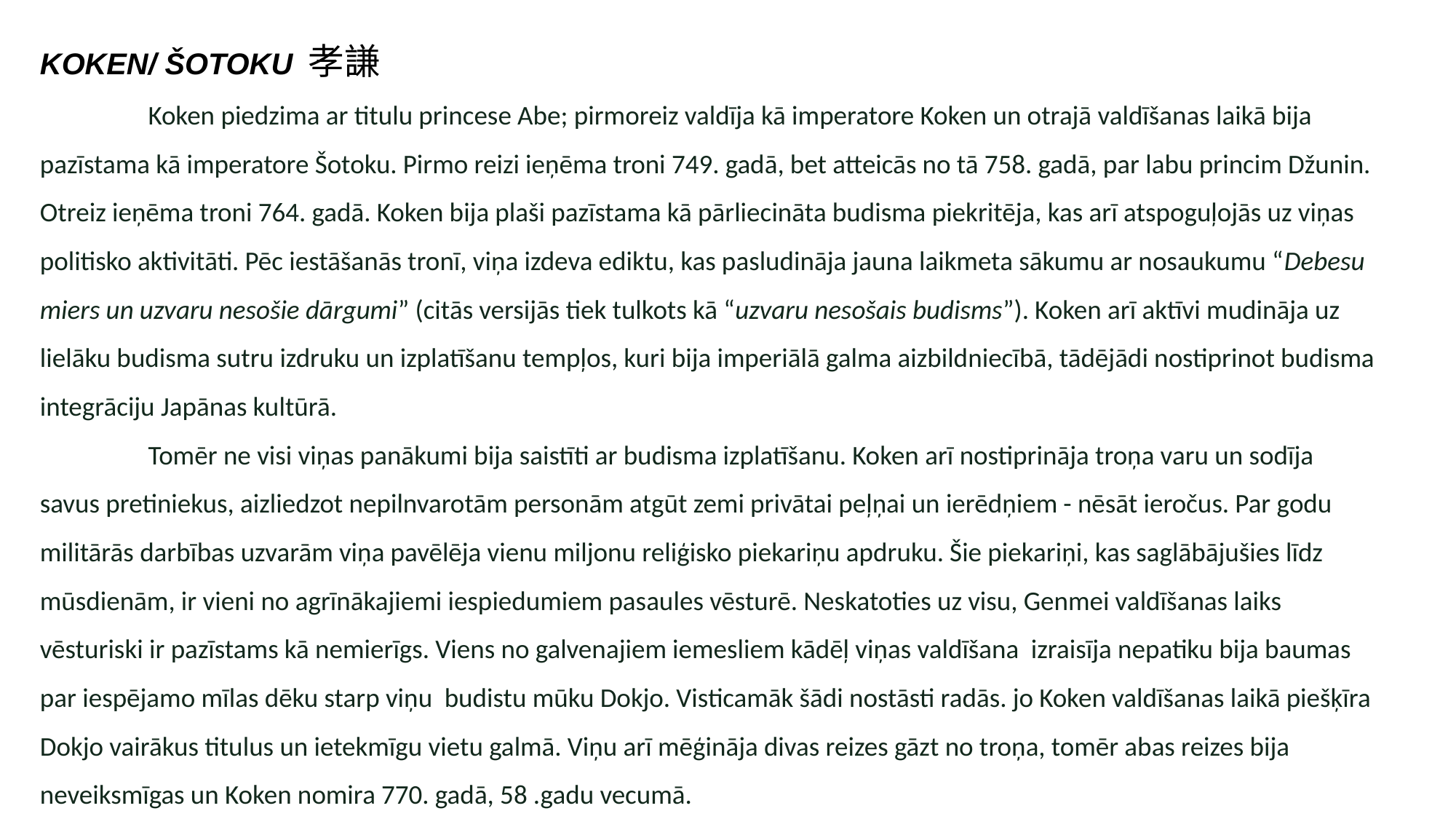

KOKEN/ ŠOTOKU 孝謙
	Koken piedzima ar titulu princese Abe; pirmoreiz valdīja kā imperatore Koken un otrajā valdīšanas laikā bija pazīstama kā imperatore Šotoku. Pirmo reizi ieņēma troni 749. gadā, bet atteicās no tā 758. gadā, par labu princim Džunin. Otreiz ieņēma troni 764. gadā. Koken bija plaši pazīstama kā pārliecināta budisma piekritēja, kas arī atspoguļojās uz viņas politisko aktivitāti. Pēc iestāšanās tronī, viņa izdeva ediktu, kas pasludināja jauna laikmeta sākumu ar nosaukumu “Debesu miers un uzvaru nesošie dārgumi” (citās versijās tiek tulkots kā “uzvaru nesošais budisms”). Koken arī aktīvi mudināja uz lielāku budisma sutru izdruku un izplatīšanu tempļos, kuri bija imperiālā galma aizbildniecībā, tādējādi nostiprinot budisma integrāciju Japānas kultūrā.
	Tomēr ne visi viņas panākumi bija saistīti ar budisma izplatīšanu. Koken arī nostiprināja troņa varu un sodīja savus pretiniekus, aizliedzot nepilnvarotām personām atgūt zemi privātai peļņai un ierēdņiem - nēsāt ieročus. Par godu militārās darbības uzvarām viņa pavēlēja vienu miljonu reliģisko piekariņu apdruku. Šie piekariņi, kas saglābājušies līdz mūsdienām, ir vieni no agrīnākajiemi iespiedumiem pasaules vēsturē. Neskatoties uz visu, Genmei valdīšanas laiks vēsturiski ir pazīstams kā nemierīgs. Viens no galvenajiem iemesliem kādēļ viņas valdīšana  izraisīja nepatiku bija baumas par iespējamo mīlas dēku starp viņu  budistu mūku Dokjo. Visticamāk šādi nostāsti radās. jo Koken valdīšanas laikā piešķīra Dokjo vairākus titulus un ietekmīgu vietu galmā. Viņu arī mēģināja divas reizes gāzt no troņa, tomēr abas reizes bija neveiksmīgas un Koken nomira 770. gadā, 58 .gadu vecumā.